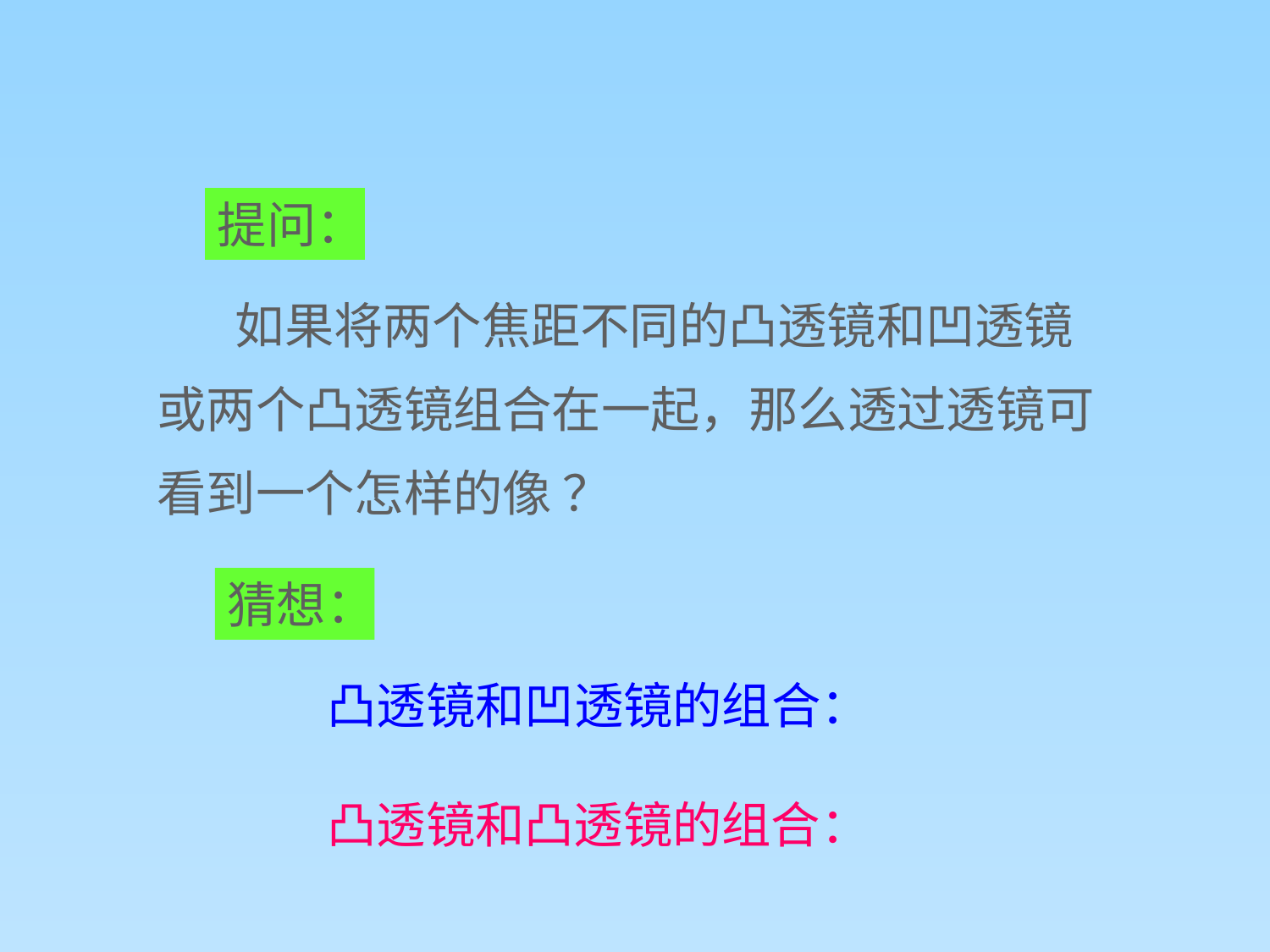

提问：
      如果将两个焦距不同的凸透镜和凹透镜
或两个凸透镜组合在一起，那么透过透镜可
看到一个怎样的像 ？
猜想：
凸透镜和凹透镜的组合：
凸透镜和凸透镜的组合：